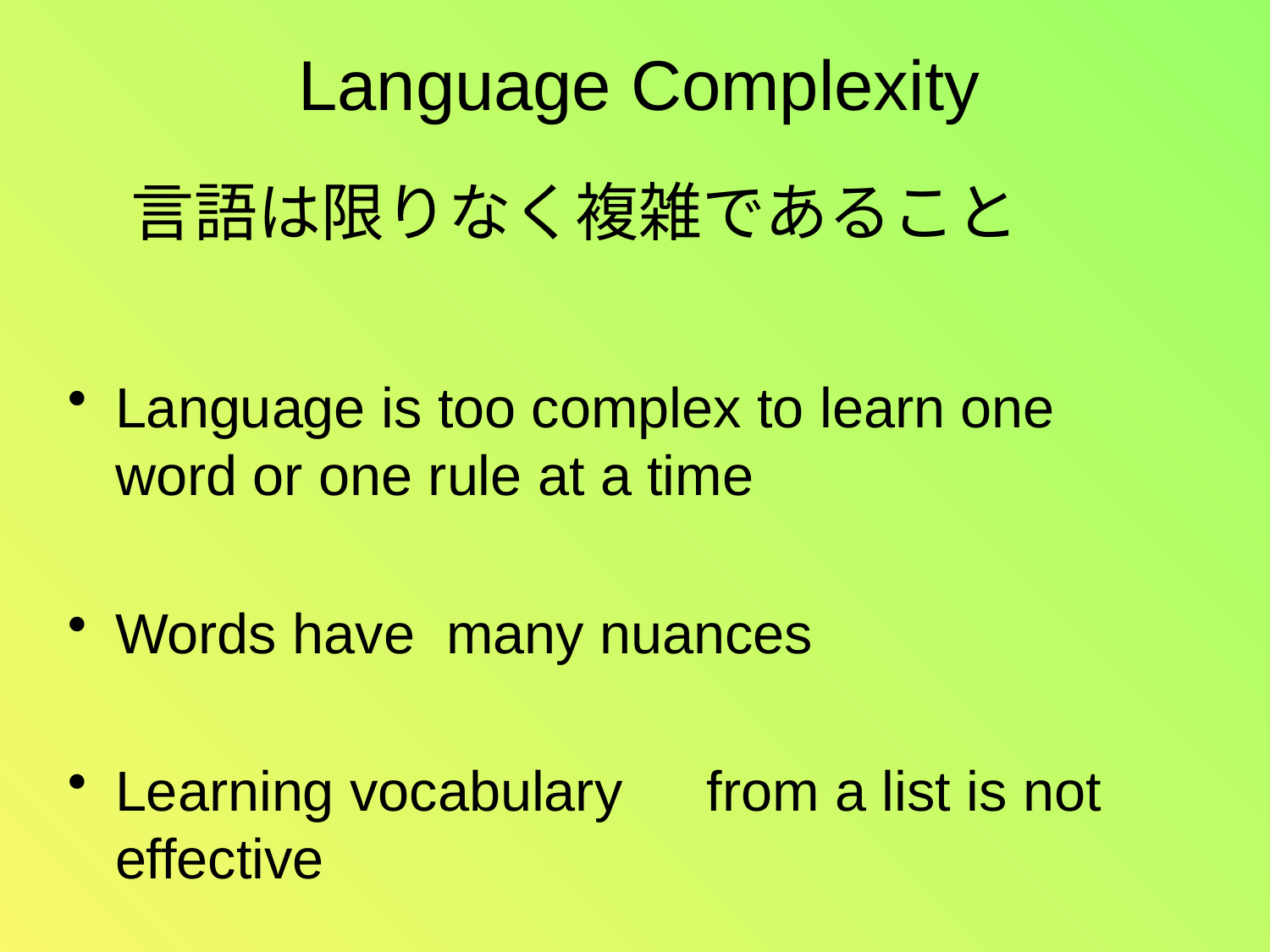

# Language Complexity
言語は限りなく複雑であること

Language is too complex to learn one word or one rule at a time

Words have  many nuances

Learning vocabulary　from a list is not effective